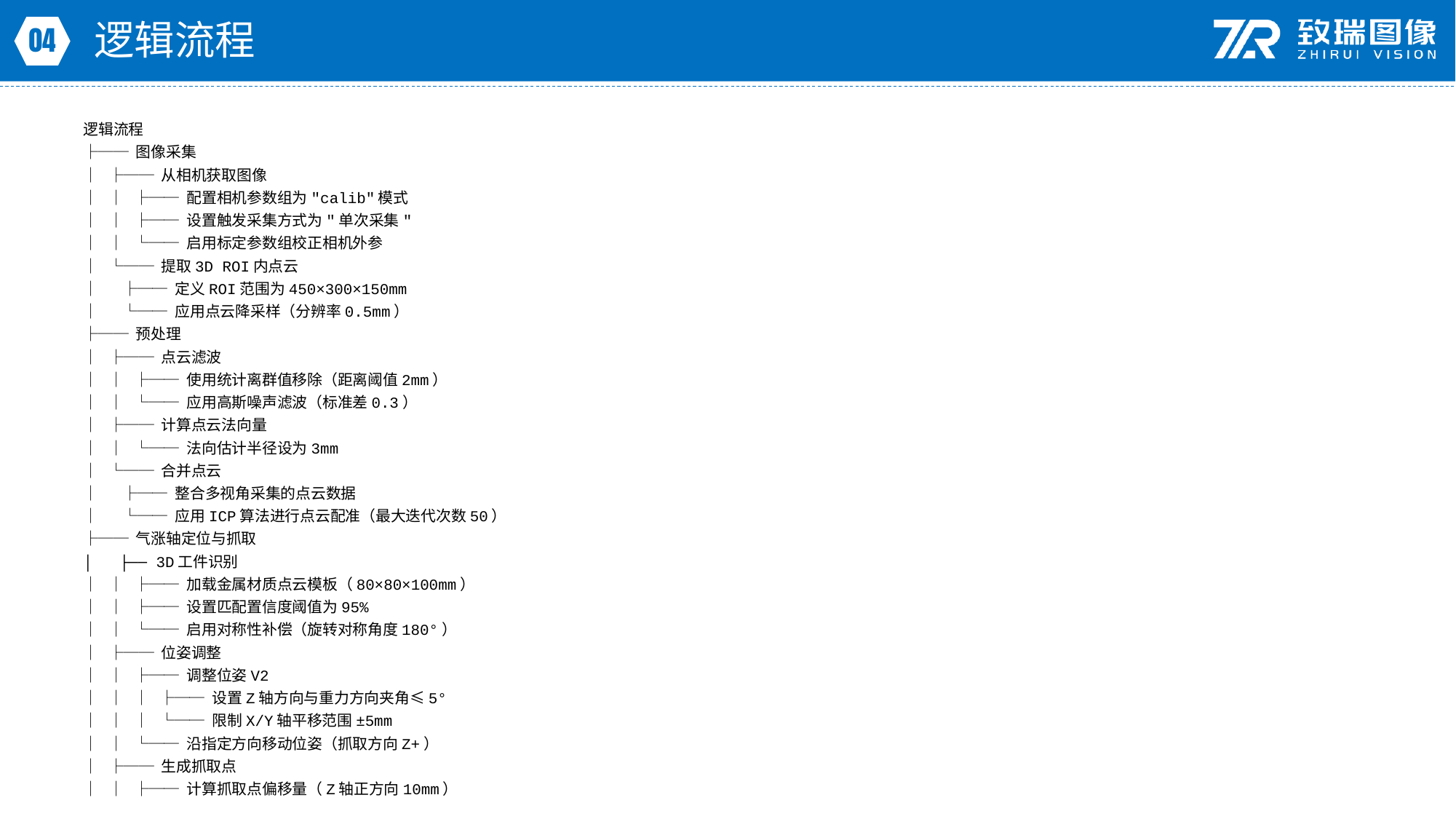

逻辑流程
04

逻辑流程
├── 图像采集
│   ├── 从相机获取图像
│   │   ├── 配置相机参数组为"calib"模式
│   │   ├── 设置触发采集方式为"单次采集"
│   │   └── 启用标定参数组校正相机外参
│   └── 提取3D ROI内点云
│       ├── 定义ROI范围为450×300×150mm
│       └── 应用点云降采样（分辨率0.5mm）
├── 预处理
│   ├── 点云滤波
│   │   ├── 使用统计离群值移除（距离阈值2mm）
│   │   └── 应用高斯噪声滤波（标准差0.3）
│   ├── 计算点云法向量
│   │   └── 法向估计半径设为3mm
│   └── 合并点云
│       ├── 整合多视角采集的点云数据
│       └── 应用ICP算法进行点云配准（最大迭代次数50）
├── 气涨轴定位与抓取
│   ├── 3D工件识别
│   │   ├── 加载金属材质点云模板（80×80×100mm）
│   │   ├── 设置匹配置信度阈值为95%
│   │   └── 启用对称性补偿（旋转对称角度180°）
│   ├── 位姿调整
│   │   ├── 调整位姿V2
│   │   │   ├── 设置Z轴方向与重力方向夹角≤5°
│   │   │   └── 限制X/Y轴平移范围±5mm
│   │   └── 沿指定方向移动位姿（抓取方向Z+）
│   ├── 生成抓取点
│   │   ├── 计算抓取点偏移量（Z轴正方向10mm）